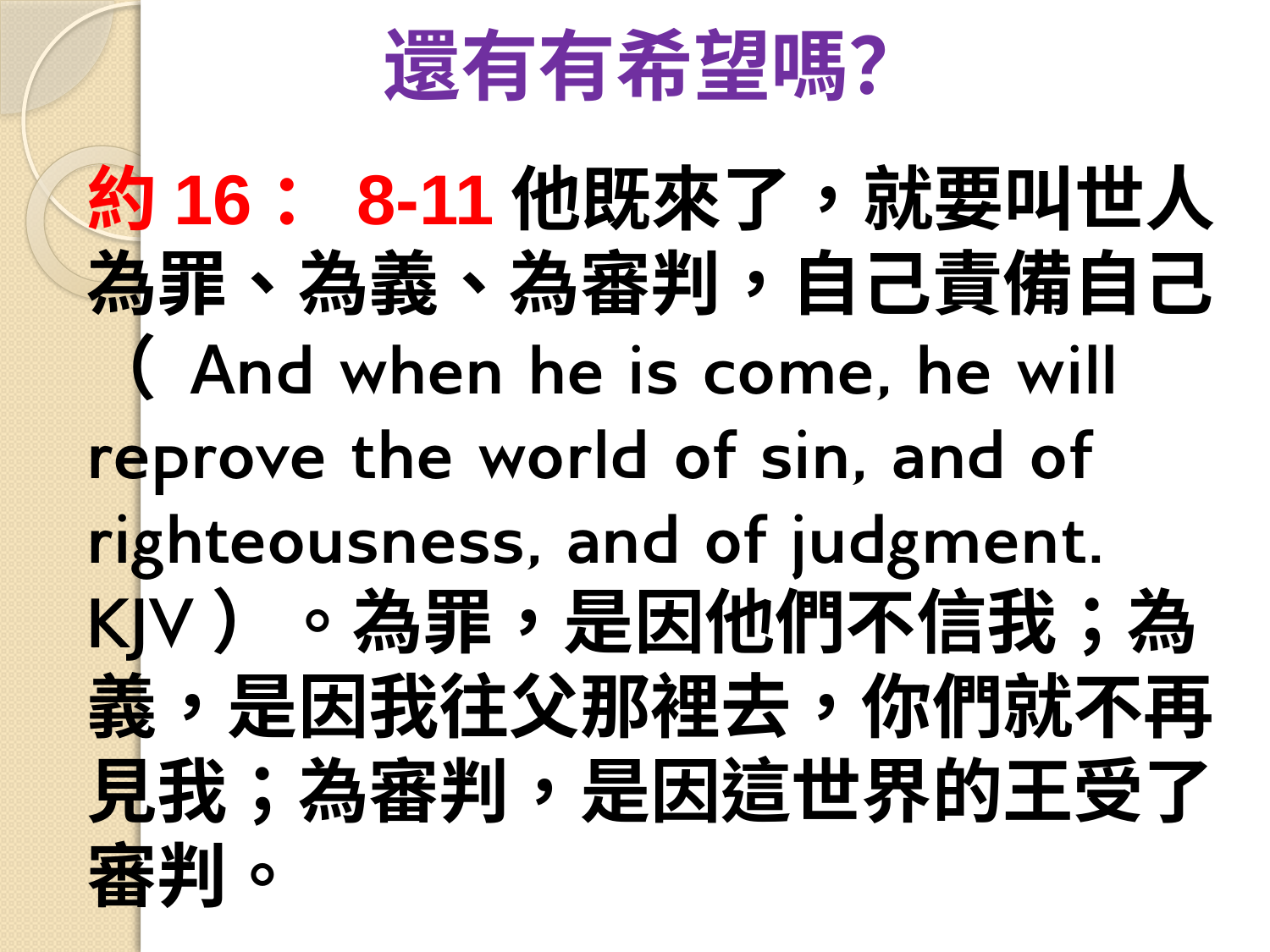

還有有希望嗎？
約16：8-11他既來了，就要叫世人為罪、為義、為審判，自己責備自己（ And when he is come, he will reprove the world of sin, and of righteousness, and of judgment.
KJV）。為罪，是因他們不信我；為義，是因我往父那裡去，你們就不再見我；為審判，是因這世界的王受了審判。